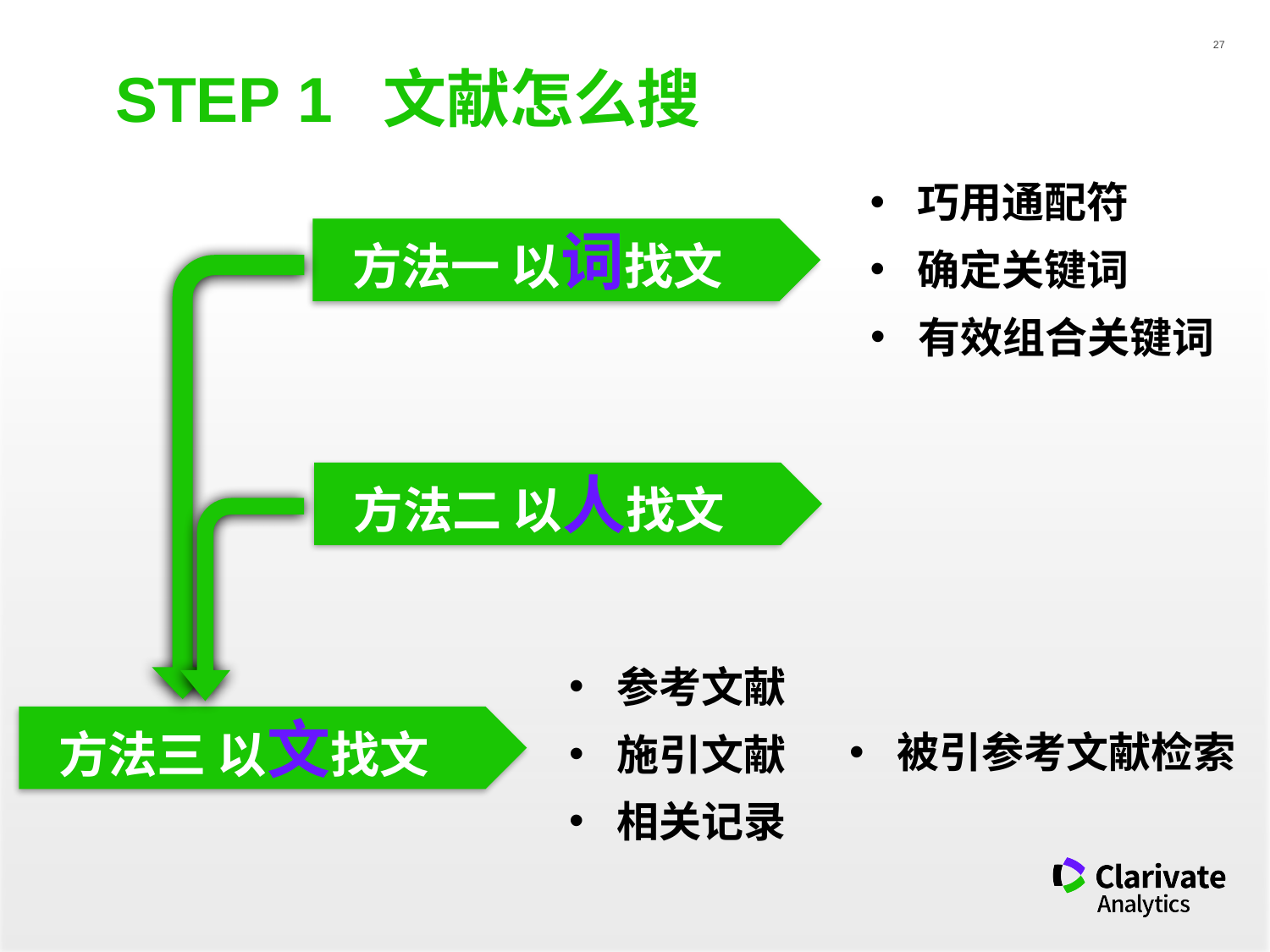

STEP 1  文献怎么搜
巧用通配符
方法一 以词找文

确定关键词
有效组合关键词

方法二 以人找文

参考文献
方法三 以文找文

被引参考文献检索
施引文献
相关记录